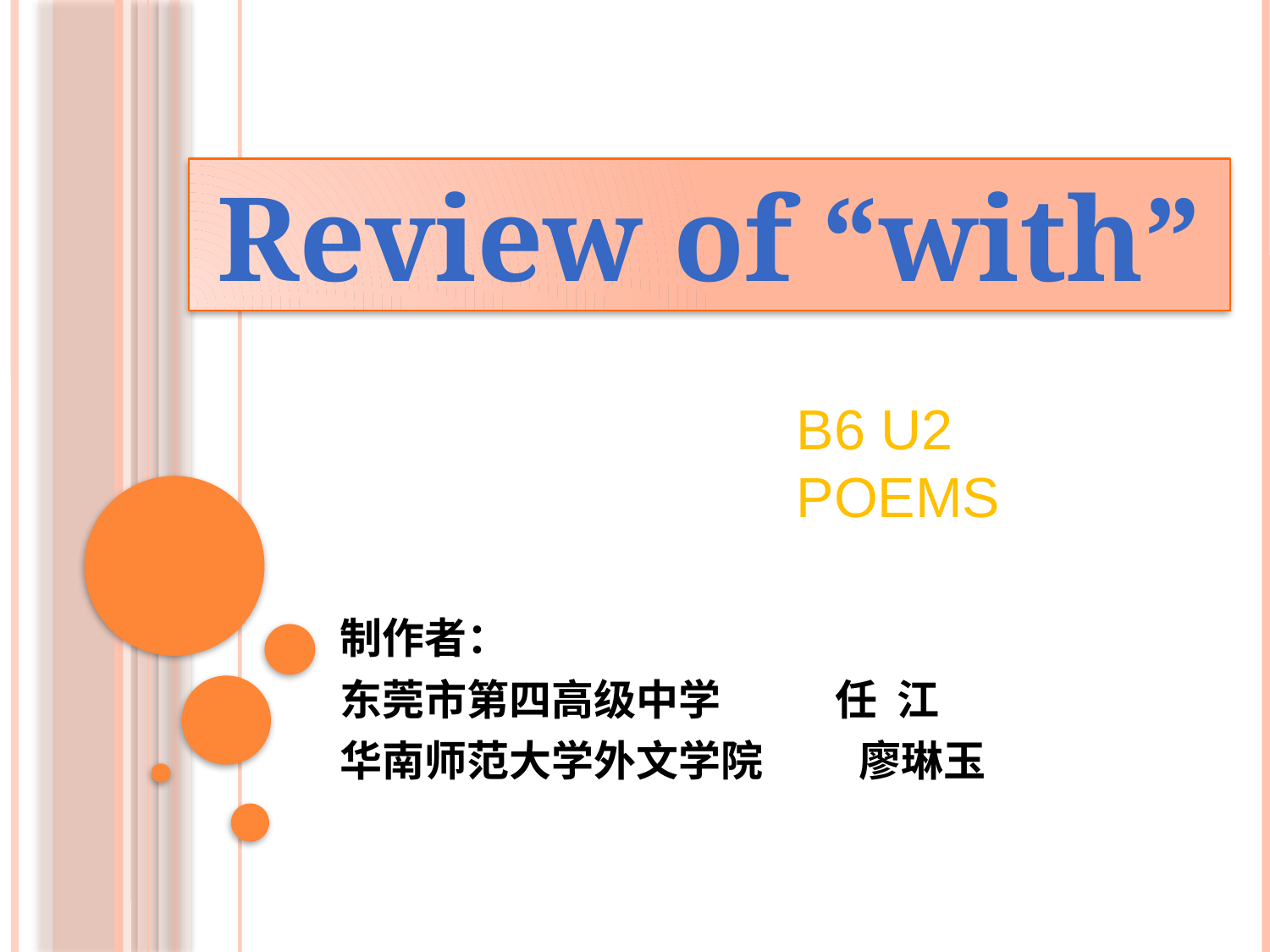

Review of “with”
B6 U2 POEMS
制作者：
东莞市第四高级中学            任  江
华南师范大学外文学院          廖琳玉